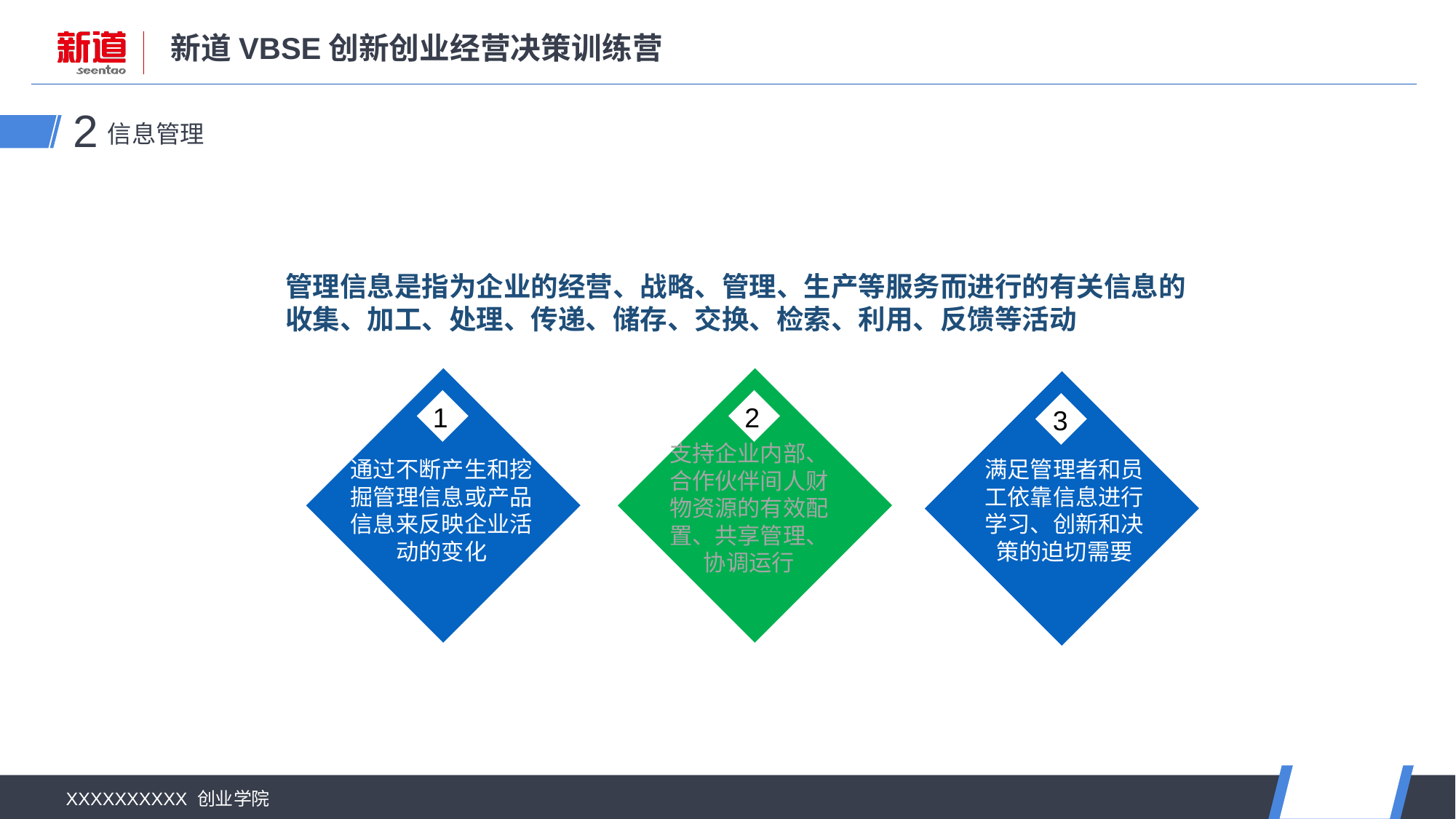

信息管理
2
管理信息是指为企业的经营、战略、管理、生产等服务而进行的有关信息的收集、加工、处理、传递、储存、交换、检索、利用、反馈等活动

1
2

3

支持企业内部、合作伙伴间人财物资源的有效配置、共享管理、协调运行
通过不断产生和挖掘管理信息或产品信息来反映企业活动的变化
满足管理者和员工依靠信息进行学习、创新和决策的迫切需要
13